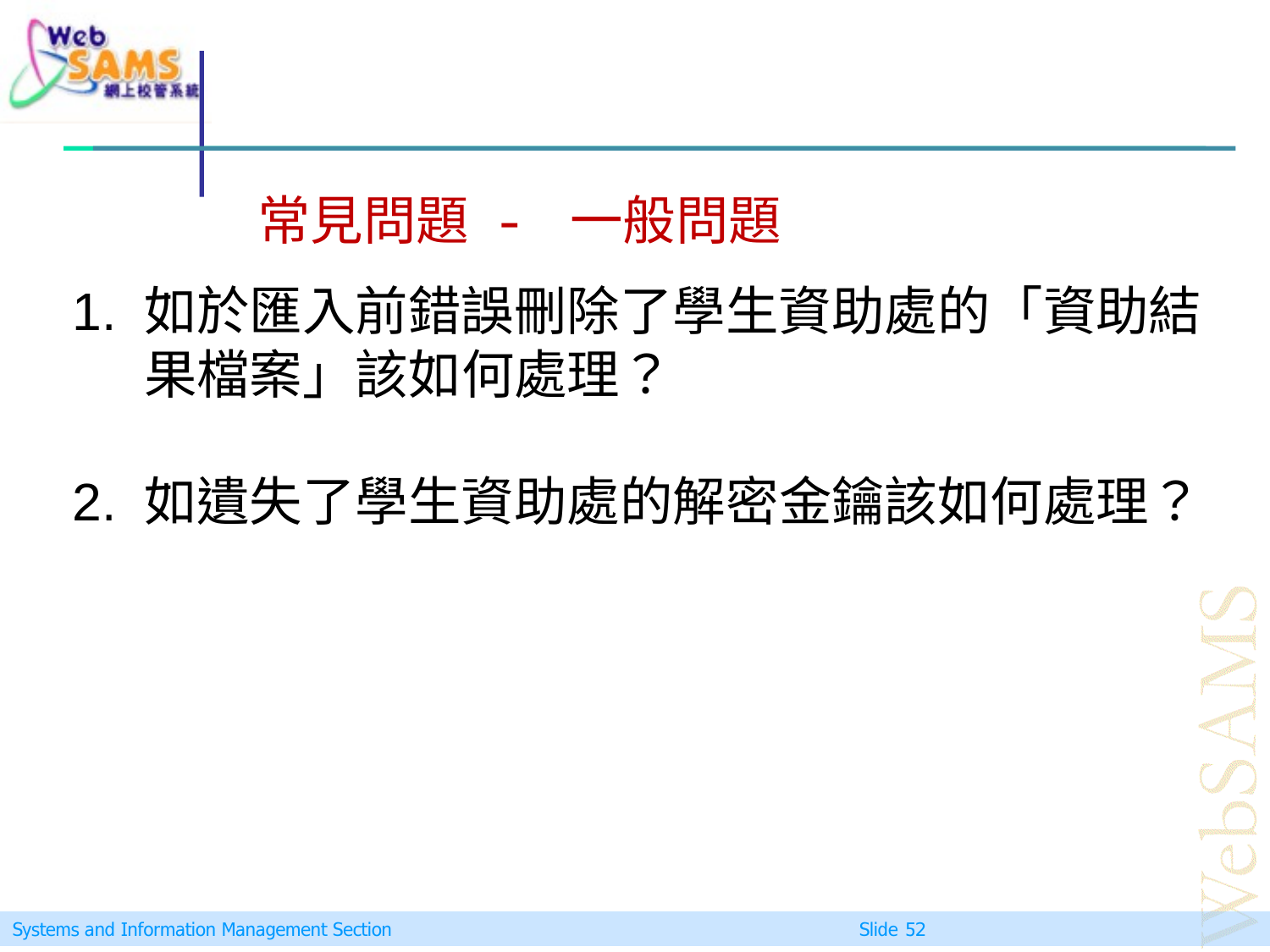

常見問題 - 一般問題
如於匯入前錯誤刪除了學生資助處的「資助結果檔案」該如何處理？

如遺失了學生資助處的解密金鑰該如何處理？
推薦